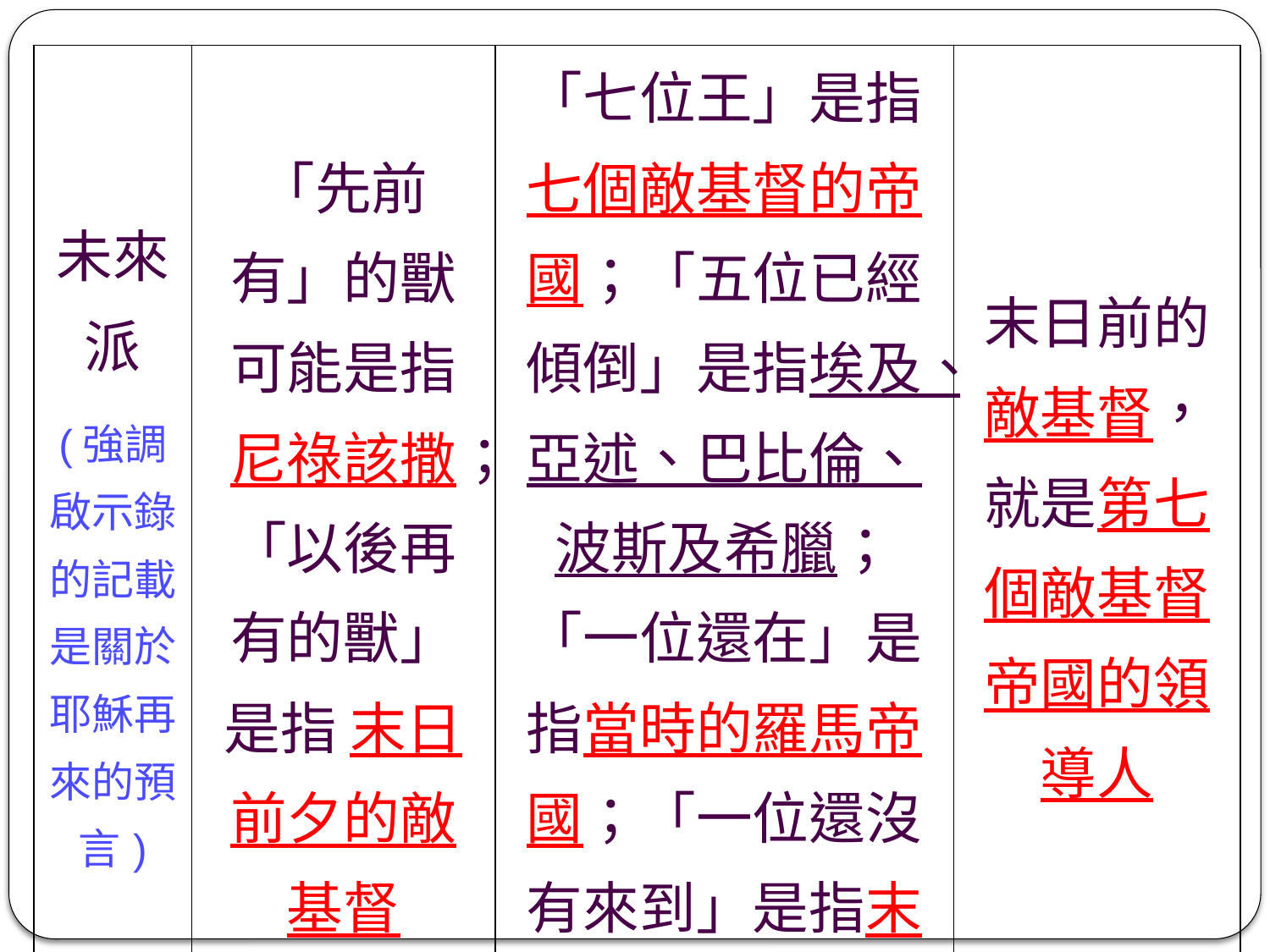

| 未來派 (強調啟示錄的記載是關於耶穌再來的預言) | 「先前有」的獸可能是指尼祿該撒；「以後再有的獸」 是指 末日前夕的敵基督 | 「七位王」是指七個敵基督的帝國；「五位已經傾倒」是指埃及、亞述、巴比倫、波斯及希臘；「一位還在」是指當時的羅馬帝國；「一位還沒有來到」是指末日前夕的敵基督 | 末日前的敵基督，就是第七個敵基督帝國的領導人 |
| --- | --- | --- | --- |